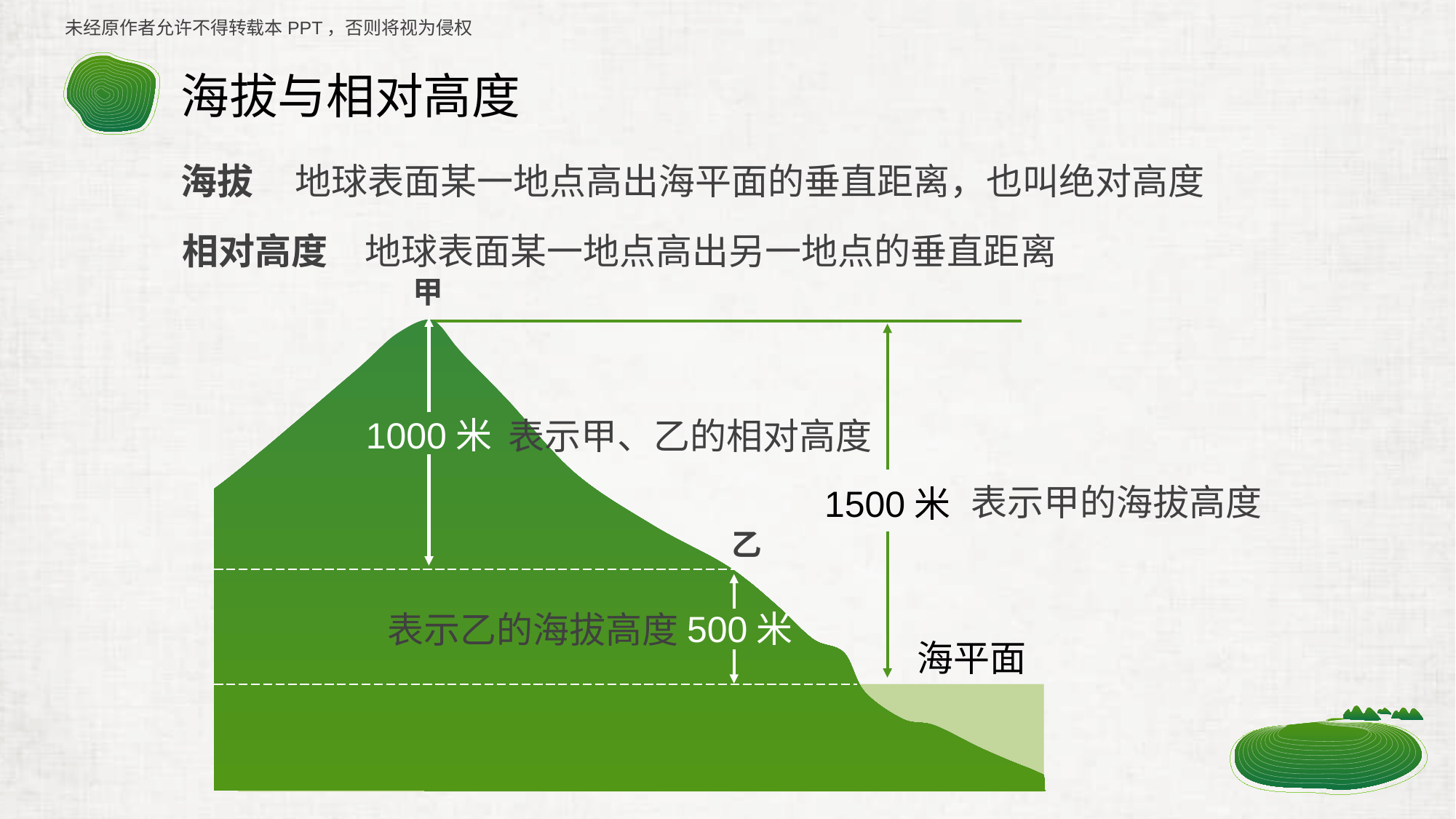

# 海拔与相对高度
地球表面某一地点高出海平面的垂直距离，也叫绝对高度
海拔
地球表面某一地点高出另一地点的垂直距离
相对高度
甲
1000米

1500米
表示甲、乙的相对高度
表示甲的海拔高度
乙
500米
表示乙的海拔高度
海平面